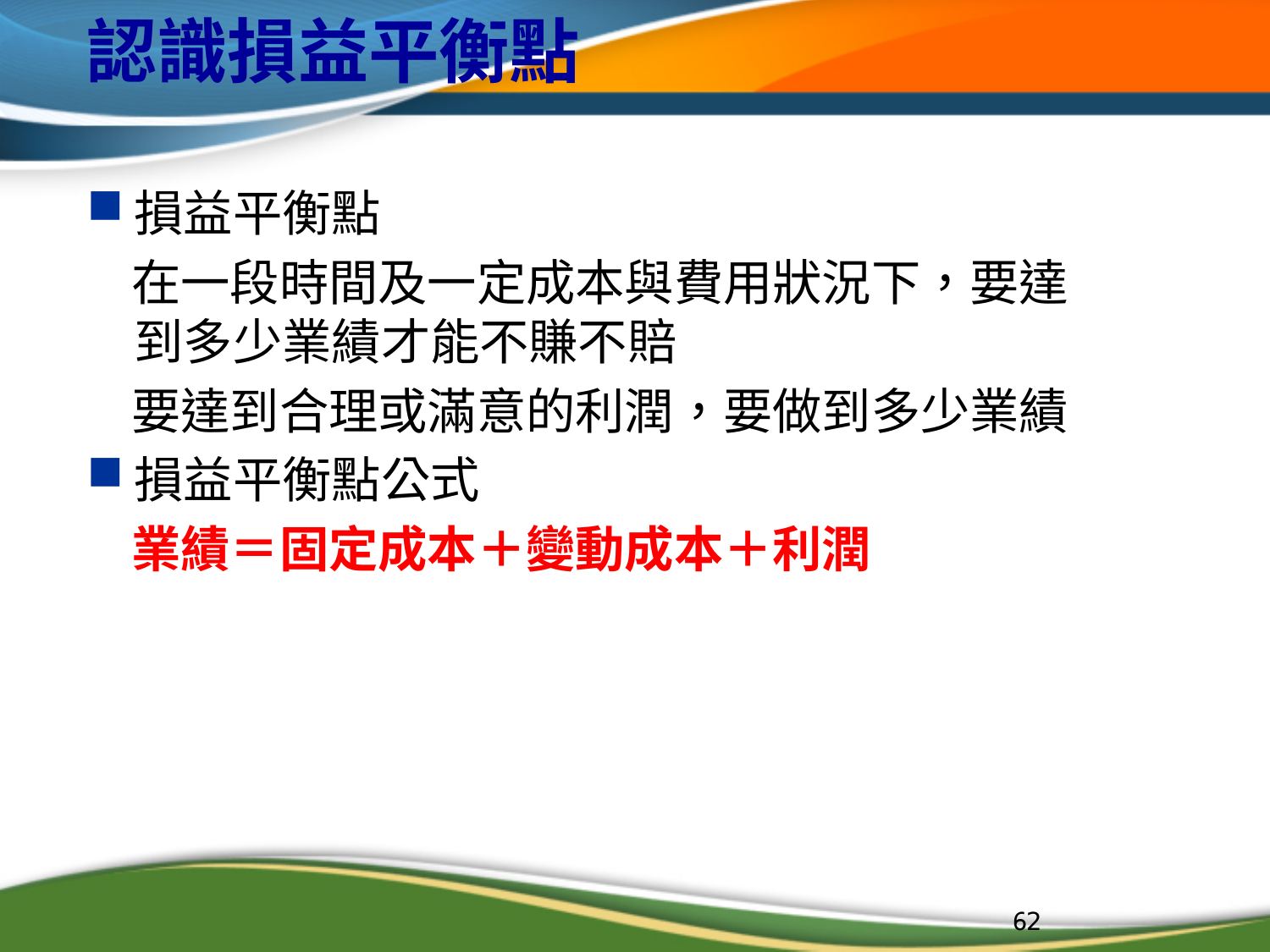

# 認識損益平衡點
損益平衡點
   在一段時間及一定成本與費用狀況下，要達到多少業績才能不賺不賠
   要達到合理或滿意的利潤，要做到多少業績
損益平衡點公式
   業績＝固定成本＋變動成本＋利潤
62